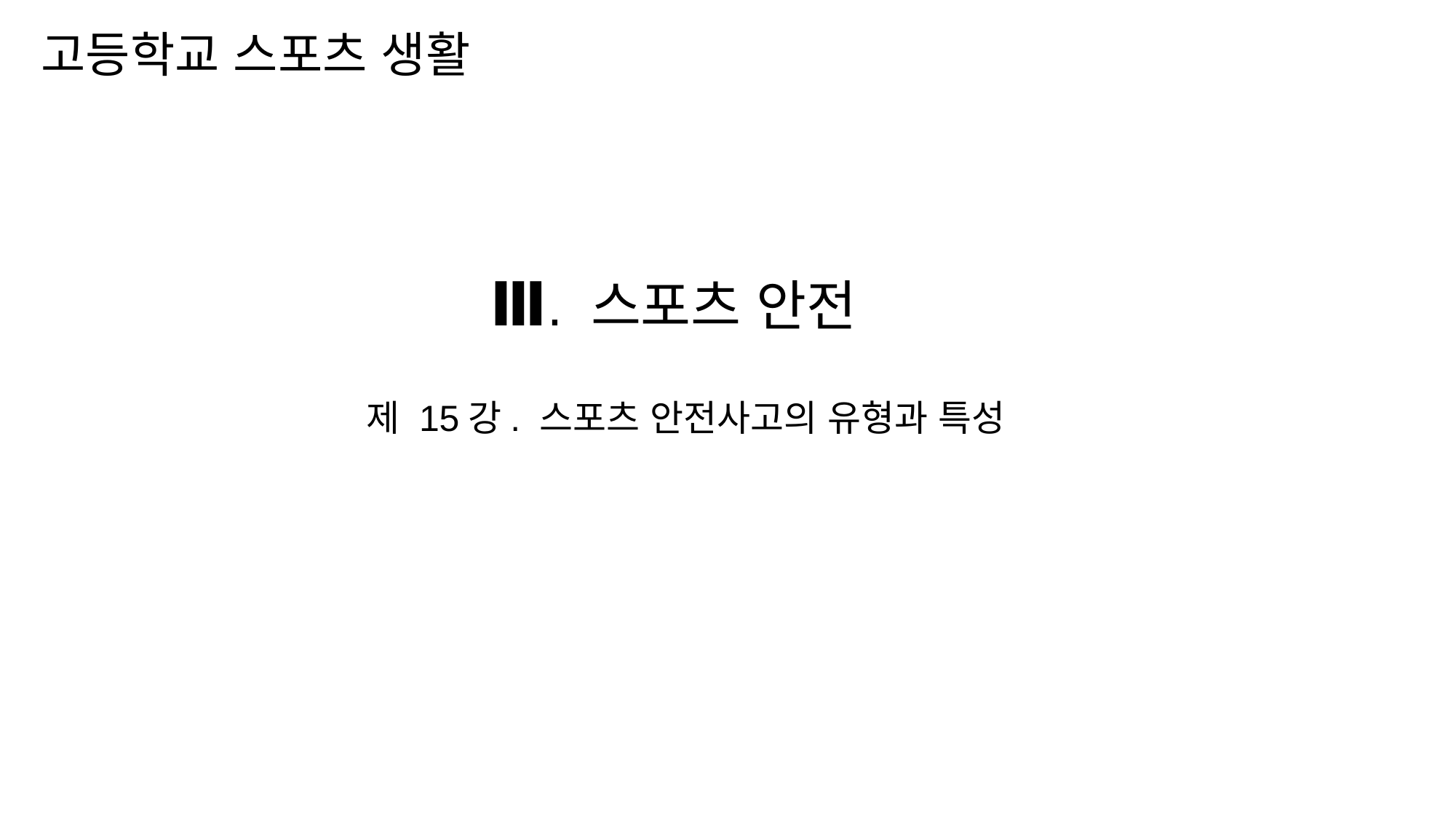

고등학교 스포츠 생활
# Ⅲ. 스포츠 안전
제 15강. 스포츠 안전사고의 유형과 특성
[교과서 8~15쪽]